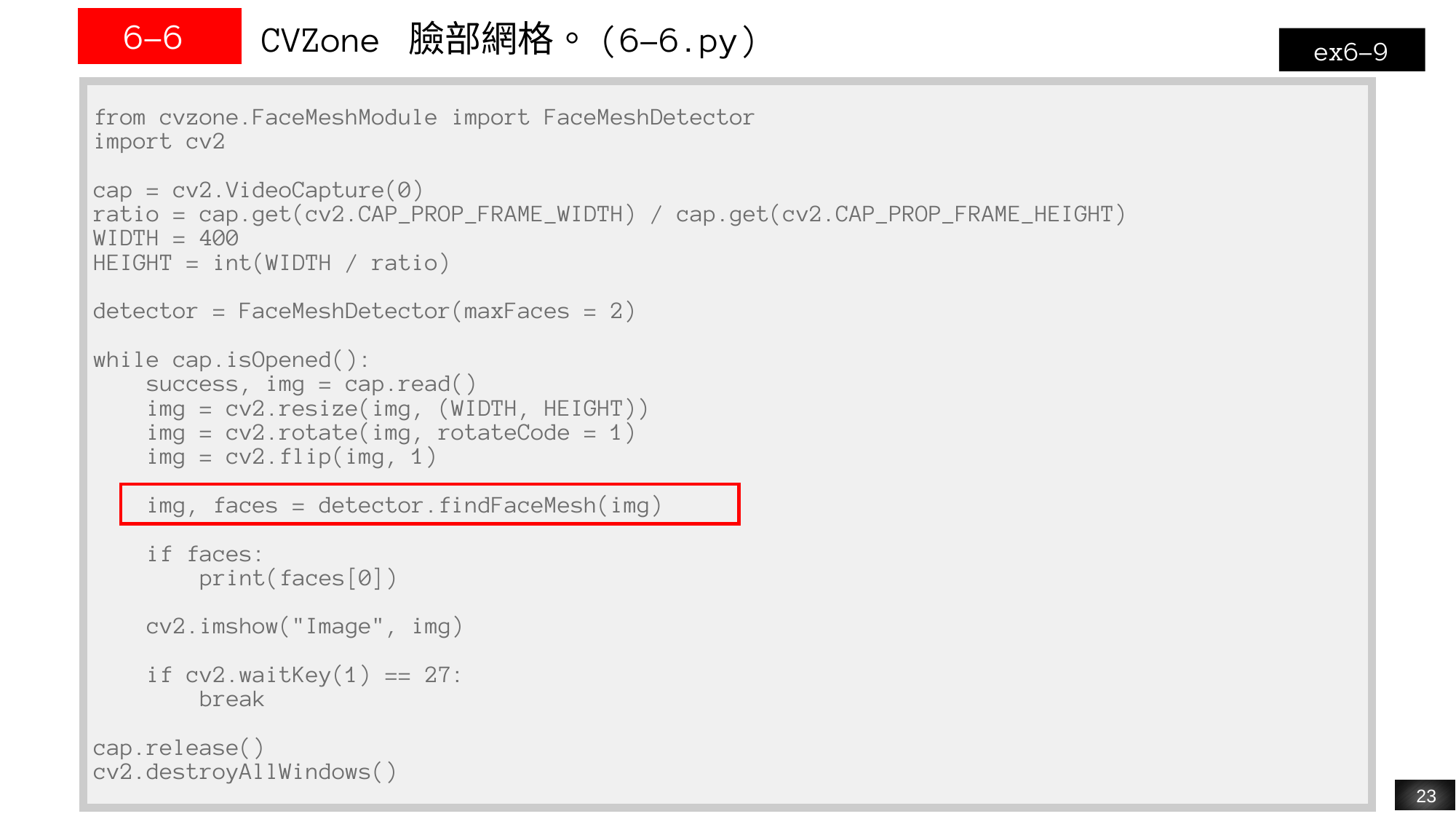

| 6-6 | CVZone 臉部網格。(6-6.py) |
| --- | --- |
ex6-9
| from cvzone.FaceMeshModule import FaceMeshDetector import cv2 cap = cv2.VideoCapture(0) ratio = cap.get(cv2.CAP\_PROP\_FRAME\_WIDTH) / cap.get(cv2.CAP\_PROP\_FRAME\_HEIGHT) WIDTH = 400 HEIGHT = int(WIDTH / ratio) detector = FaceMeshDetector(maxFaces = 2) while cap.isOpened(): success, img = cap.read() img = cv2.resize(img, (WIDTH, HEIGHT)) img = cv2.rotate(img, rotateCode = 1) img = cv2.flip(img, 1) img, faces = detector.findFaceMesh(img) if faces: print(faces[0]) cv2.imshow("Image", img) if cv2.waitKey(1) == 27: break cap.release() cv2.destroyAllWindows() |
| --- |